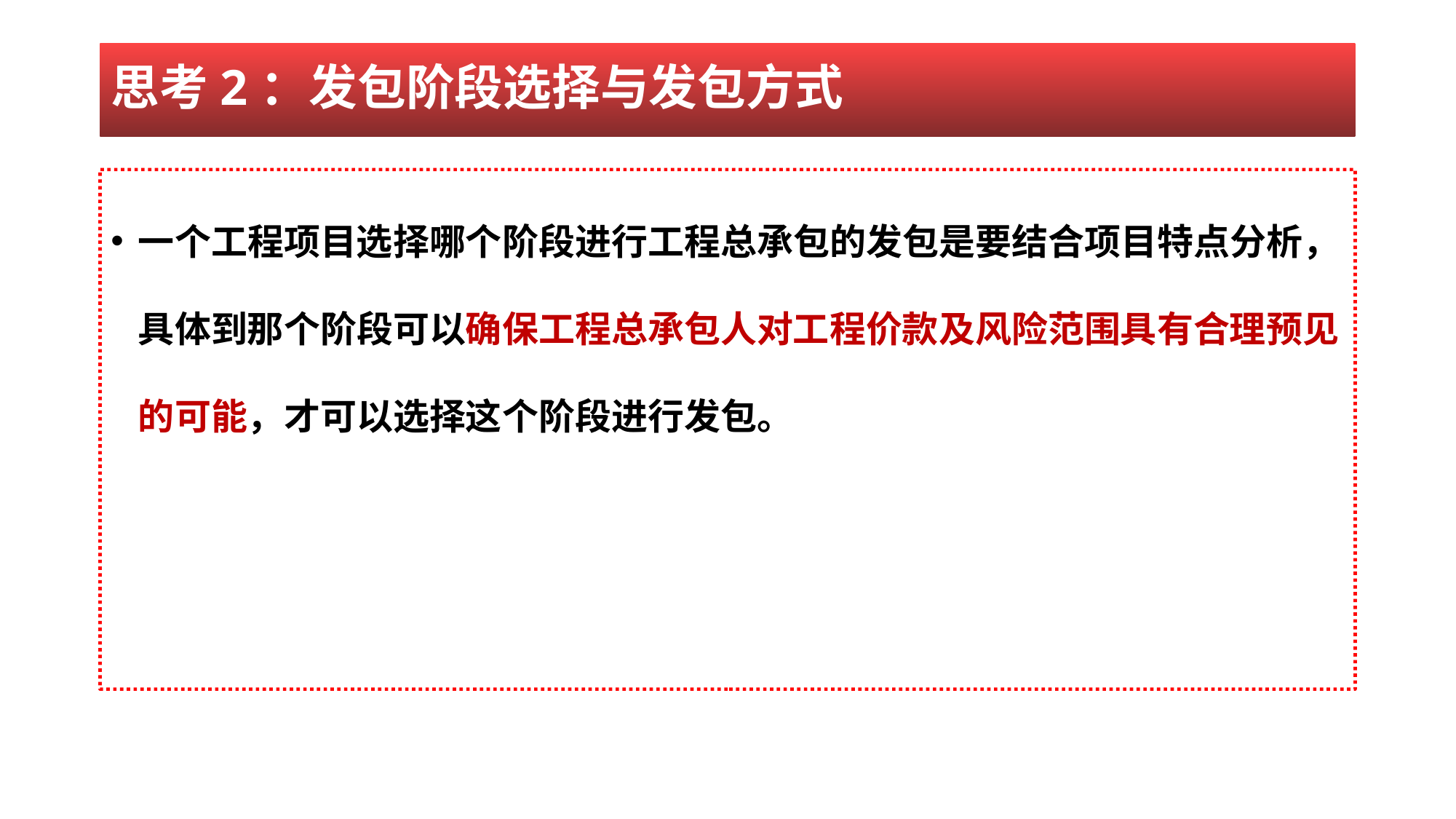

# 思考2：发包阶段选择与发包方式
一个工程项目选择哪个阶段进行工程总承包的发包是要结合项目特点分析，具体到那个阶段可以确保工程总承包人对工程价款及风险范围具有合理预见的可能，才可以选择这个阶段进行发包。